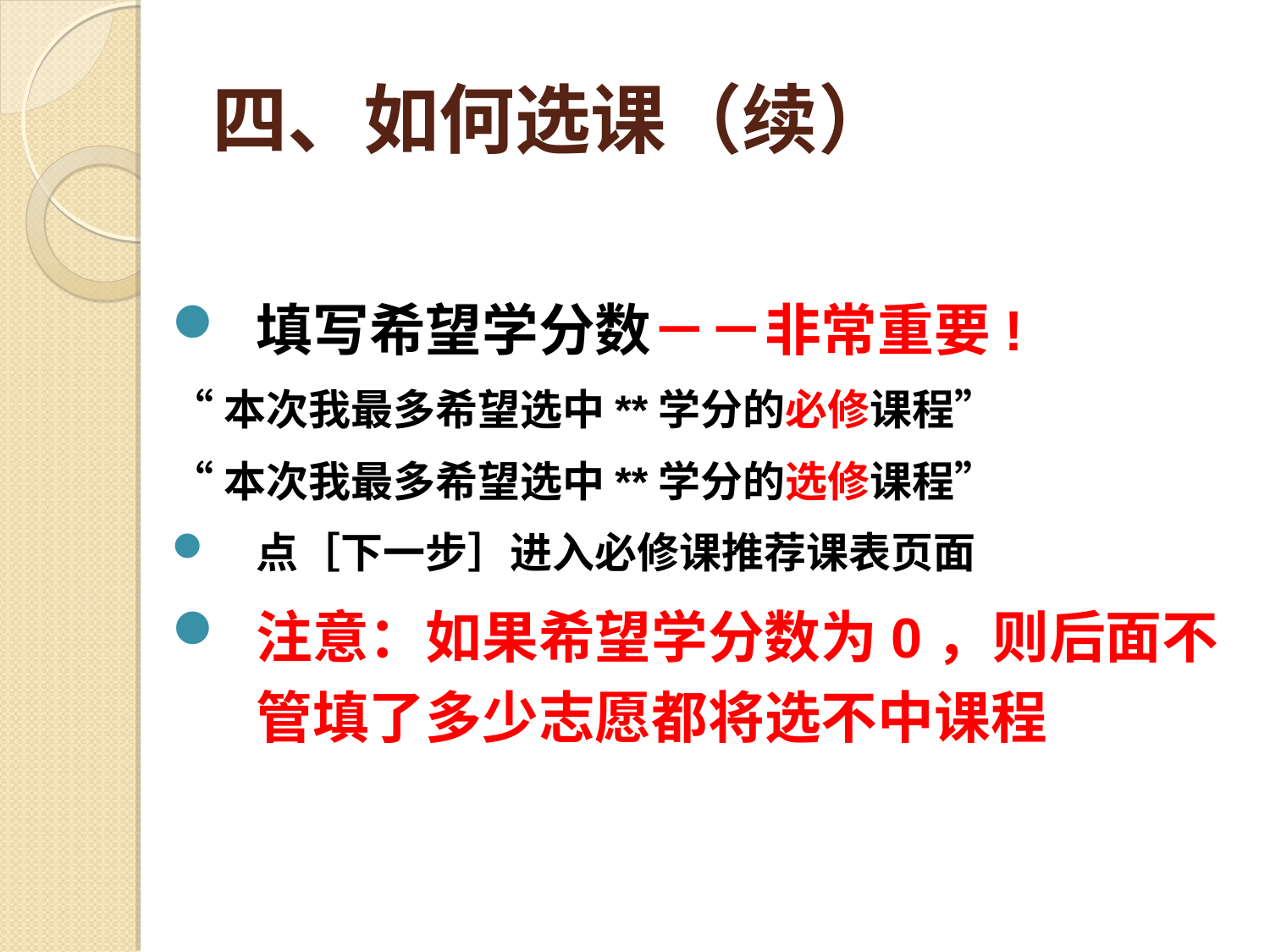

四、如何选课（续）
填写希望学分数－－非常重要!
“本次我最多希望选中**学分的必修课程”
“本次我最多希望选中**学分的选修课程”
点［下一步］进入必修课推荐课表页面
注意：如果希望学分数为0，则后面不管填了多少志愿都将选不中课程